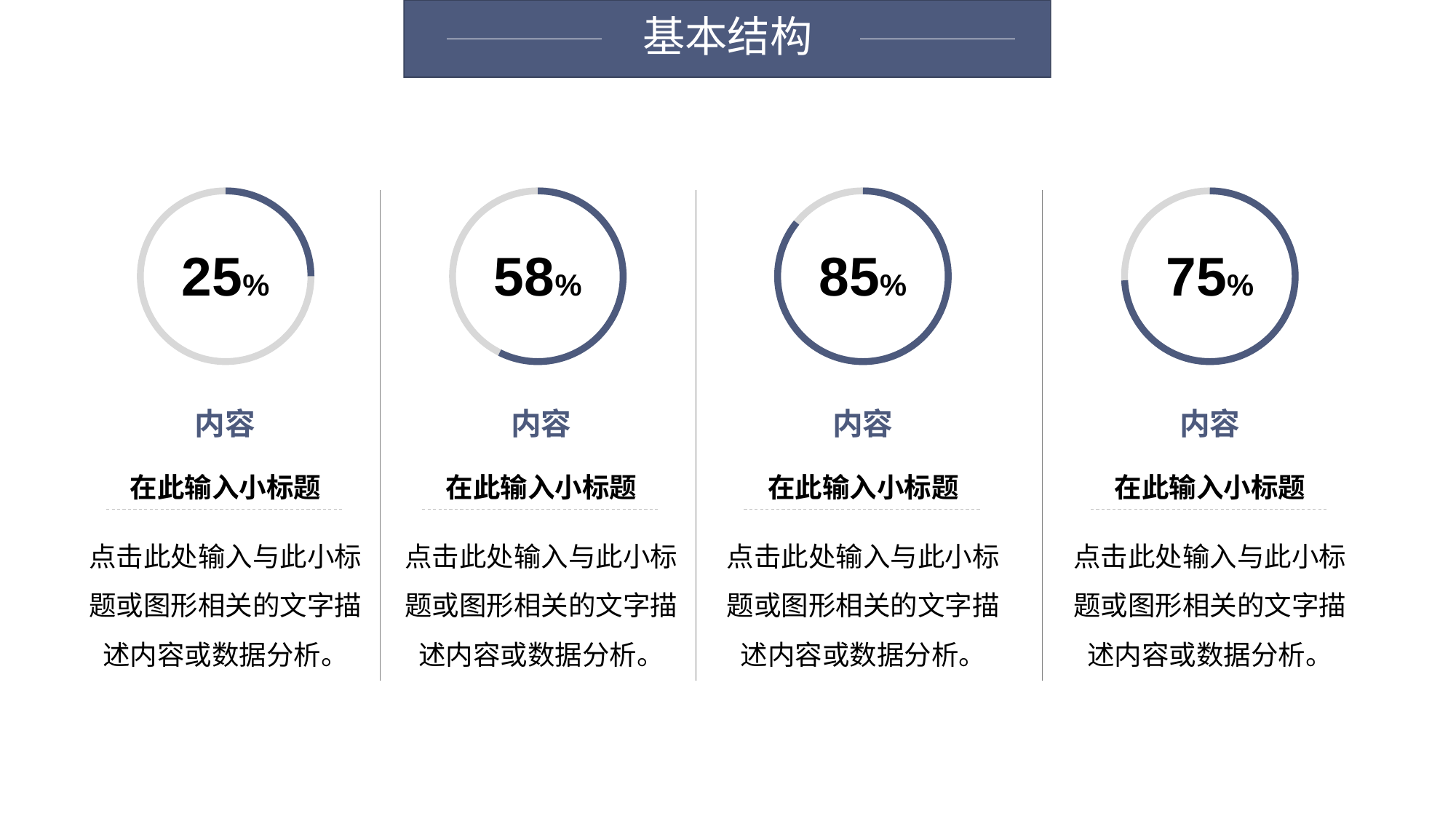

# 基本结构

25%
58%
85%
75%
内容
内容
内容
内容
在此输入小标题
在此输入小标题
在此输入小标题
在此输入小标题
点击此处输入与此小标题或图形相关的文字描述内容或数据分析。
点击此处输入与此小标题或图形相关的文字描述内容或数据分析。
点击此处输入与此小标题或图形相关的文字描述内容或数据分析。
点击此处输入与此小标题或图形相关的文字描述内容或数据分析。